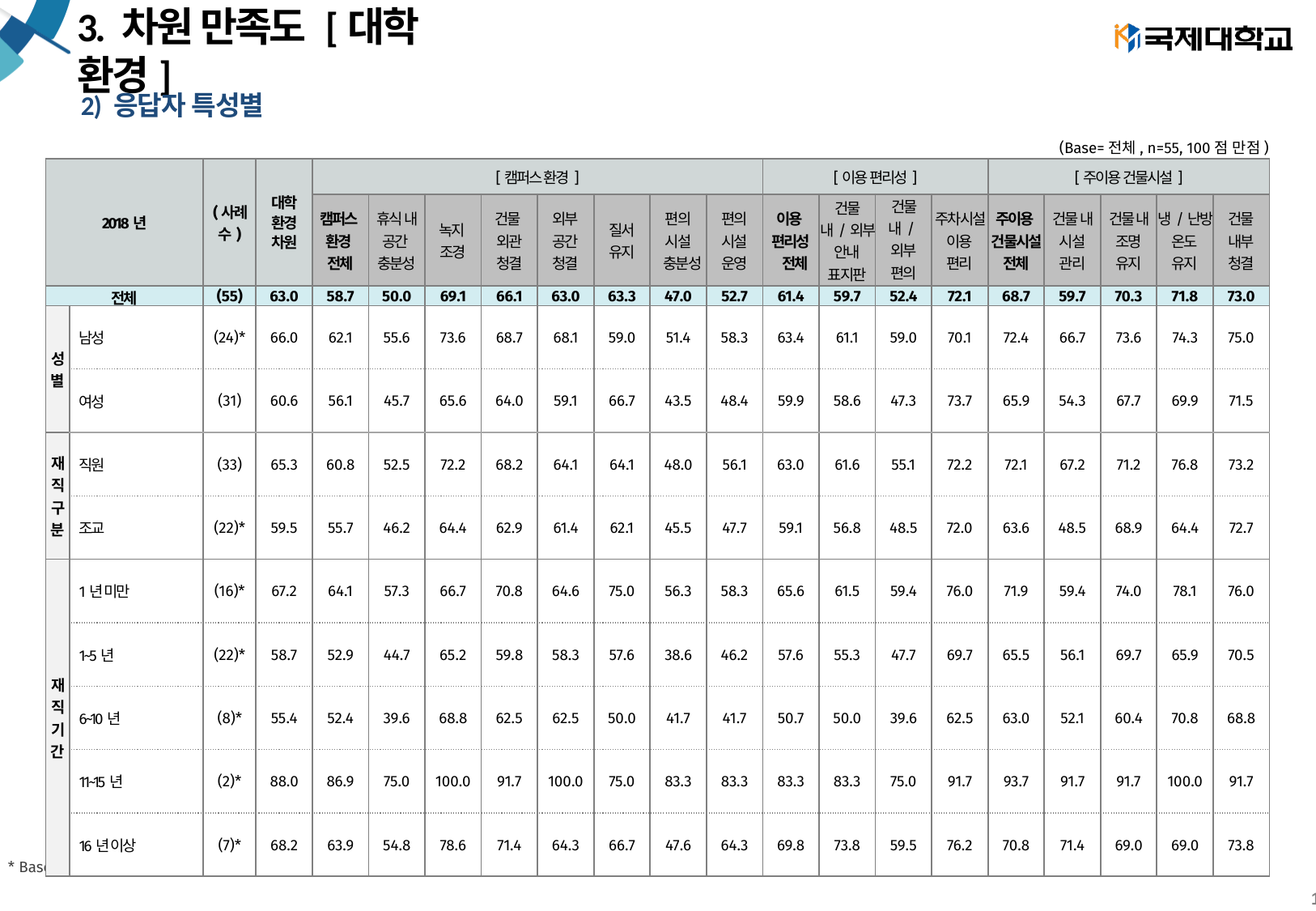

# 3. 차원 만족도 [대학 환경]
2) 응답자 특성별
(Base=전체, n=55, 100점 만점)
| 2018년 |  | (사례수) | 대학 환경 차원 | [캠퍼스 환경] |  |  |  |  |  |  |  | [이용 편리성] |  |  |  | [주이용 건물시설] |  |  |  |  |
| --- | --- | --- | --- | --- | --- | --- | --- | --- | --- | --- | --- | --- | --- | --- | --- | --- | --- | --- | --- | --- |
|  |  |  |  | 캠퍼스 환경 전체 | 휴식 내 공간 충분성 | 녹지 조경 | 건물 외관 청결 | 외부 공간 청결 | 질서 유지 | 편의 시설 충분성 | 편의 시설 운영 | 이용 편리성 전체 | 건물 내/외부 안내 표지판 | 건물 내/외부 편의 시설 | 주차시설 이용 편리 | 주이용 건물시설 전체 | 건물 내 시설 관리 | 건물 내 조명 유지 | 냉/난방 온도 유지 | 건물 내부 청결 |
| 전체 |  | (55) | 63.0 | 58.7 | 50.0 | 69.1 | 66.1 | 63.0 | 63.3 | 47.0 | 52.7 | 61.4 | 59.7 | 52.4 | 72.1 | 68.7 | 59.7 | 70.3 | 71.8 | 73.0 |
| 성별 | 남성 | (24)\* | 66.0 | 62.1 | 55.6 | 73.6 | 68.7 | 68.1 | 59.0 | 51.4 | 58.3 | 63.4 | 61.1 | 59.0 | 70.1 | 72.4 | 66.7 | 73.6 | 74.3 | 75.0 |
|  | 여성 | (31) | 60.6 | 56.1 | 45.7 | 65.6 | 64.0 | 59.1 | 66.7 | 43.5 | 48.4 | 59.9 | 58.6 | 47.3 | 73.7 | 65.9 | 54.3 | 67.7 | 69.9 | 71.5 |
| 재직구분 | 직원 | (33) | 65.3 | 60.8 | 52.5 | 72.2 | 68.2 | 64.1 | 64.1 | 48.0 | 56.1 | 63.0 | 61.6 | 55.1 | 72.2 | 72.1 | 67.2 | 71.2 | 76.8 | 73.2 |
|  | 조교 | (22)\* | 59.5 | 55.7 | 46.2 | 64.4 | 62.9 | 61.4 | 62.1 | 45.5 | 47.7 | 59.1 | 56.8 | 48.5 | 72.0 | 63.6 | 48.5 | 68.9 | 64.4 | 72.7 |
| 재직기간 | 1년 미만 | (16)\* | 67.2 | 64.1 | 57.3 | 66.7 | 70.8 | 64.6 | 75.0 | 56.3 | 58.3 | 65.6 | 61.5 | 59.4 | 76.0 | 71.9 | 59.4 | 74.0 | 78.1 | 76.0 |
|  | 1~5년 | (22)\* | 58.7 | 52.9 | 44.7 | 65.2 | 59.8 | 58.3 | 57.6 | 38.6 | 46.2 | 57.6 | 55.3 | 47.7 | 69.7 | 65.5 | 56.1 | 69.7 | 65.9 | 70.5 |
|  | 6~10년 | (8)\* | 55.4 | 52.4 | 39.6 | 68.8 | 62.5 | 62.5 | 50.0 | 41.7 | 41.7 | 50.7 | 50.0 | 39.6 | 62.5 | 63.0 | 52.1 | 60.4 | 70.8 | 68.8 |
|  | 11~15년 | (2)\* | 88.0 | 86.9 | 75.0 | 100.0 | 91.7 | 100.0 | 75.0 | 83.3 | 83.3 | 83.3 | 83.3 | 75.0 | 91.7 | 93.7 | 91.7 | 91.7 | 100.0 | 91.7 |
|  | 16년 이상 | (7)\* | 68.2 | 63.9 | 54.8 | 78.6 | 71.4 | 64.3 | 66.7 | 47.6 | 64.3 | 69.8 | 73.8 | 59.5 | 76.2 | 70.8 | 71.4 | 69.0 | 69.0 | 73.8 |
* Base가 작아(n<30) 해석에 유의